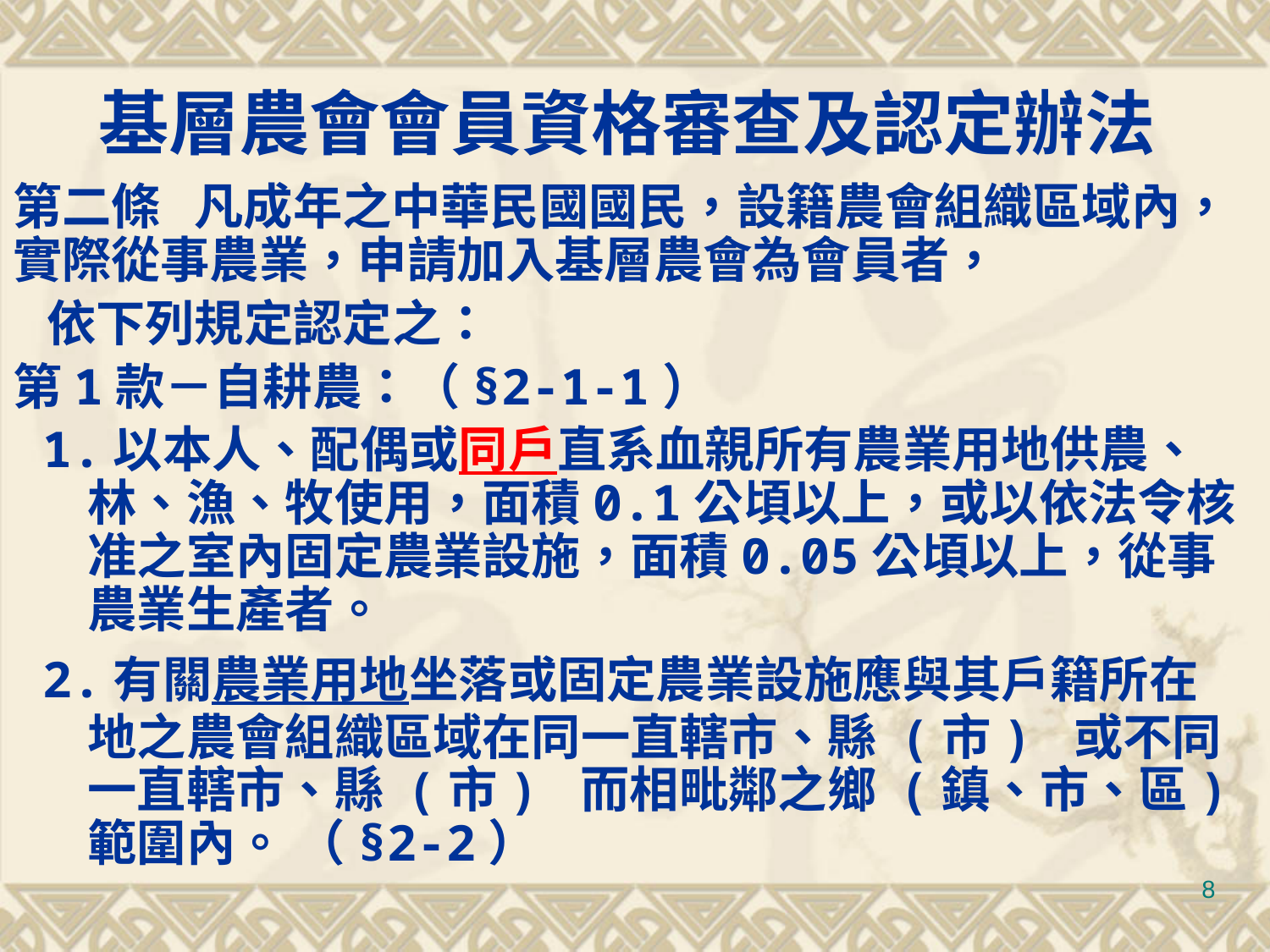

# 基層農會會員資格審查及認定辦法
第二條   凡成年之中華民國國民，設籍農會組織區域內，實際從事農業，申請加入基層農會為會員者，
  依下列規定認定之：
第1款－自耕農：（§2-1-1）
 1.以本人、配偶或同戶直系血親所有農業用地供農、林、漁、牧使用，面積0.1公頃以上，或以依法令核准之室內固定農業設施，面積0.05公頃以上，從事農業生產者。
 2.有關農業用地坐落或固定農業設施應與其戶籍所在地之農會組織區域在同一直轄市、縣 (市) 或不同一直轄市、縣 (市) 而相毗鄰之鄉 (鎮、市、區) 範圍內。 （§2-2）

8